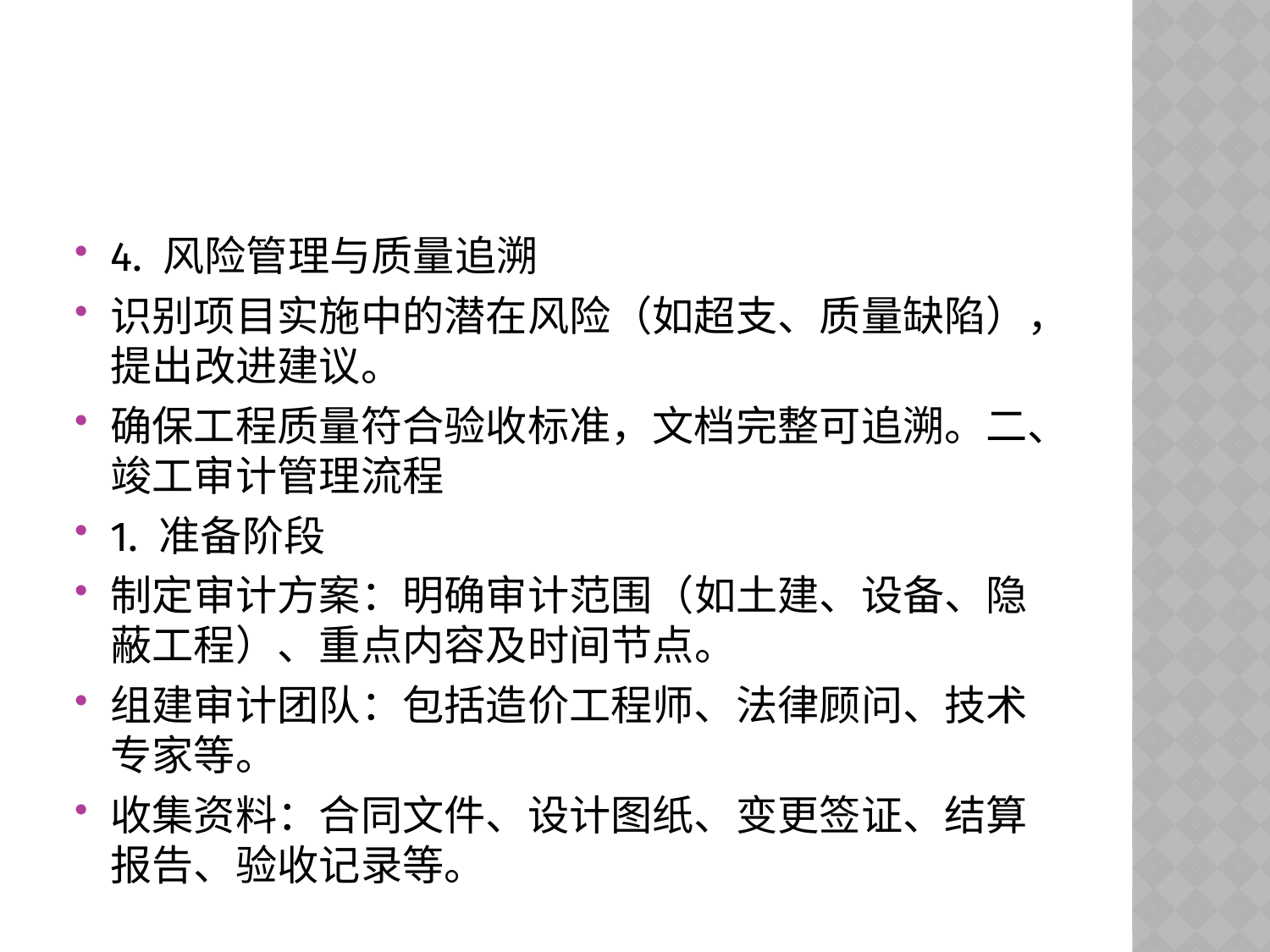

#
4. 风险管理与质量追溯
识别项目实施中的潜在风险（如超支、质量缺陷），提出改进建议。
确保工程质量符合验收标准，文档完整可追溯。二、竣工审计管理流程
1. 准备阶段
制定审计方案：明确审计范围（如土建、设备、隐蔽工程）、重点内容及时间节点。
组建审计团队：包括造价工程师、法律顾问、技术专家等。
收集资料：合同文件、设计图纸、变更签证、结算报告、验收记录等。